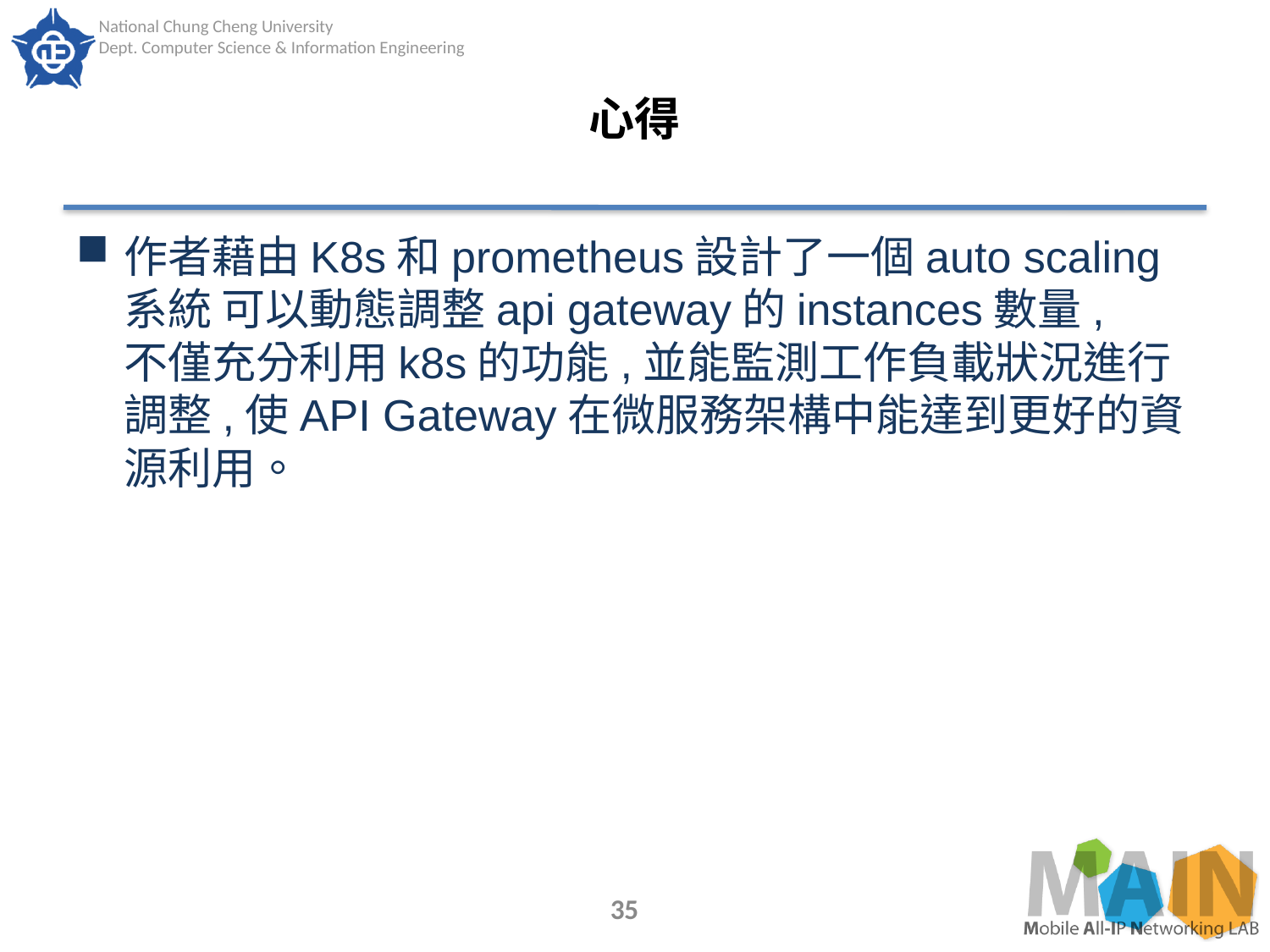

# 心得
作者藉由K8s和prometheus設計了一個auto scaling
系統 可以動態調整api gateway的instances數量,
不僅充分利用k8s的功能,並能監測工作負載狀況進行調整,使API Gateway在微服務架構中能達到更好的資源利用。
35